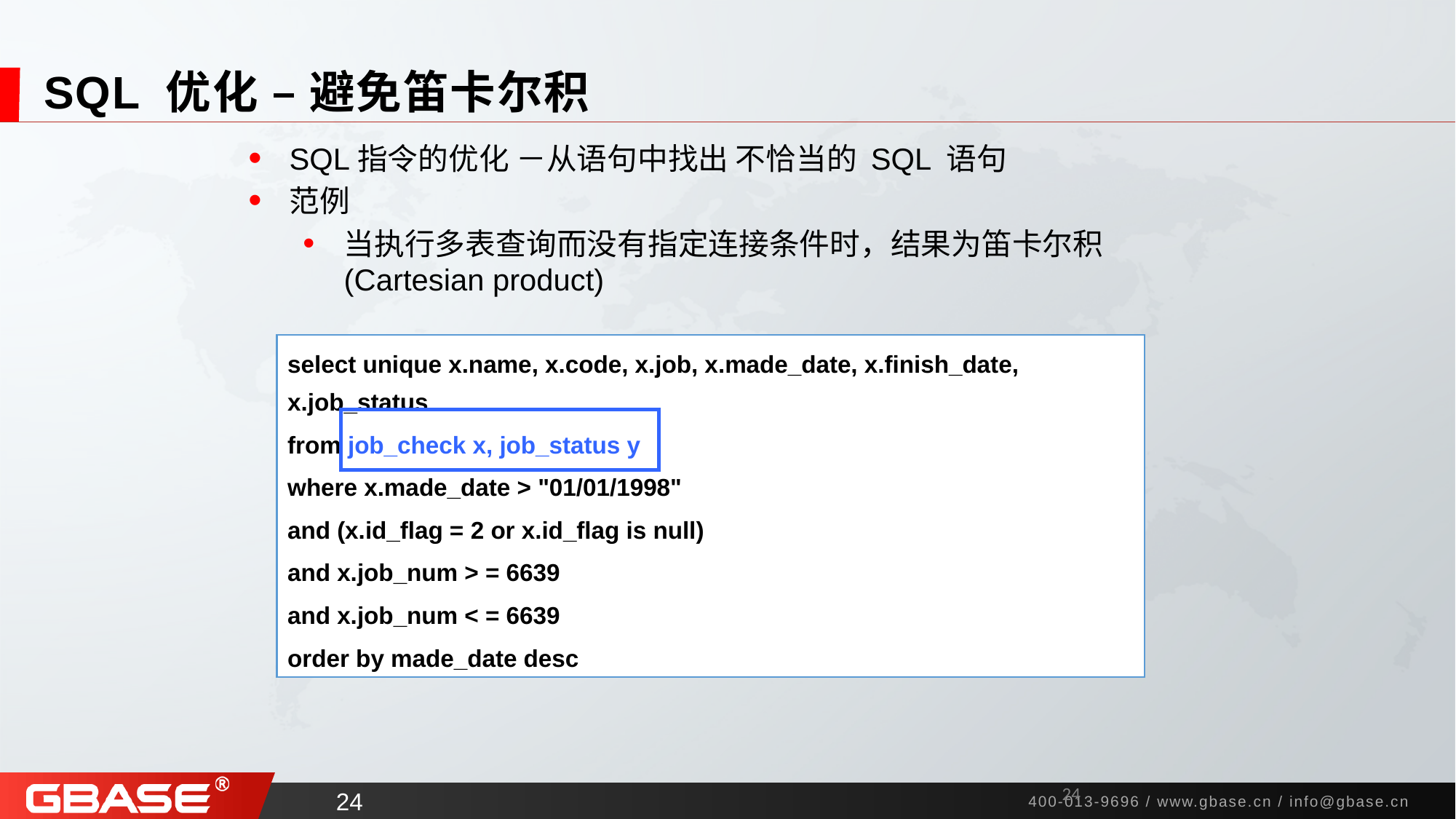

# SQL 优化 – 避免笛卡尔积
SQL指令的优化 －从语句中找出 不恰当的 SQL 语句
范例
当执行多表查询而没有指定连接条件时，结果为笛卡尔积(Cartesian product)
select unique x.name, x.code, x.job, x.made_date, x.finish_date, x.job_status
from job_check x, job_status y
where x.made_date > "01/01/1998"
and (x.id_flag = 2 or x.id_flag is null)
and x.job_num > = 6639
and x.job_num < = 6639
order by made_date desc

24